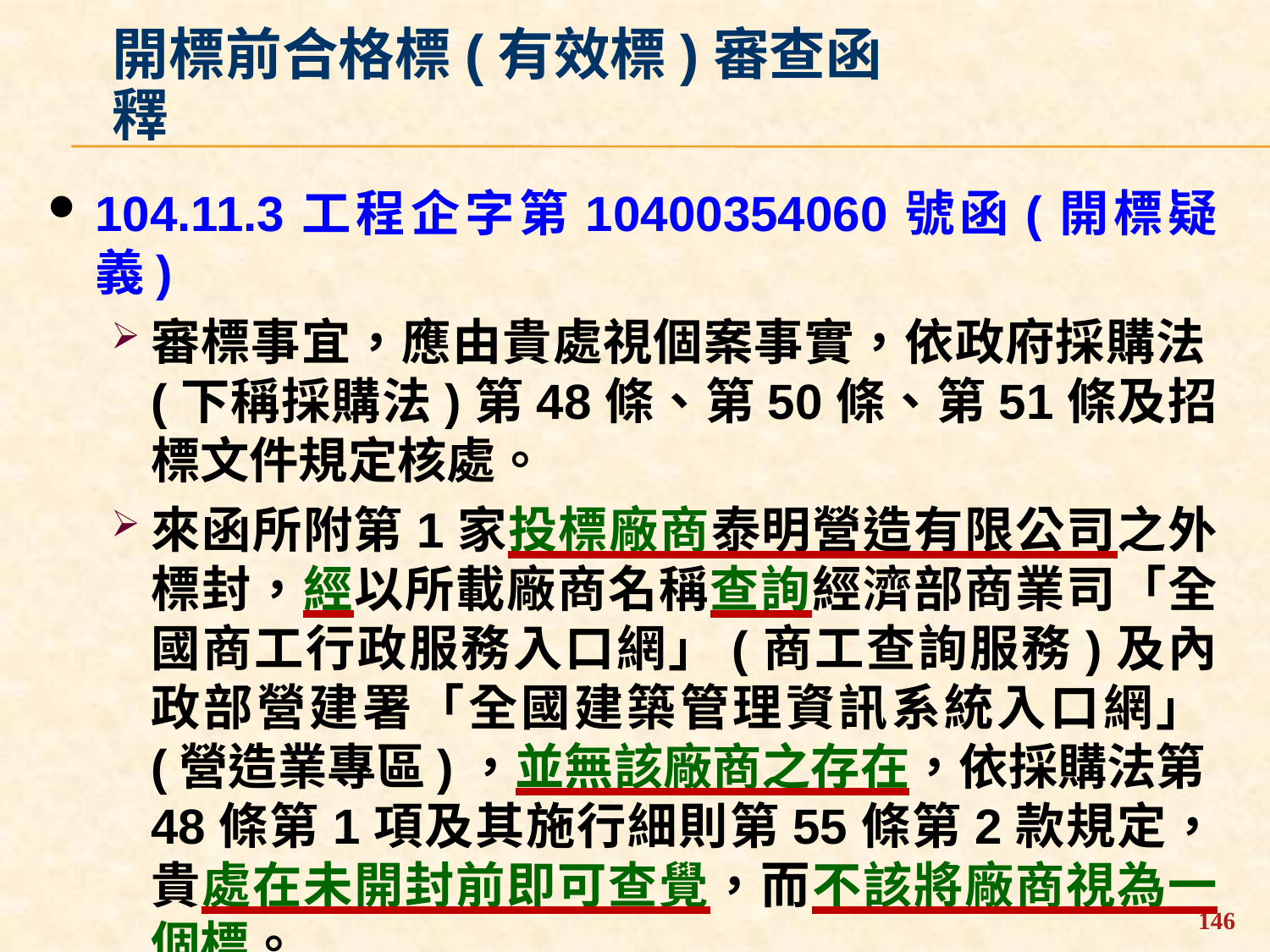

開標前合格標(有效標)審查函釋
104.11.3工程企字第10400354060號函(開標疑義)
審標事宜，應由貴處視個案事實，依政府採購法(下稱採購法)第48條、第50條、第51條及招標文件規定核處。
來函所附第1家投標廠商泰明營造有限公司之外標封，經以所載廠商名稱查詢經濟部商業司「全國商工行政服務入口網」(商工查詢服務)及內政部營建署「全國建築管理資訊系統入口網」(營造業專區)，並無該廠商之存在，依採購法第48條第1項及其施行細則第55條第2款規定，貴處在未開封前即可查覺，而不該將廠商視為一個標。

146